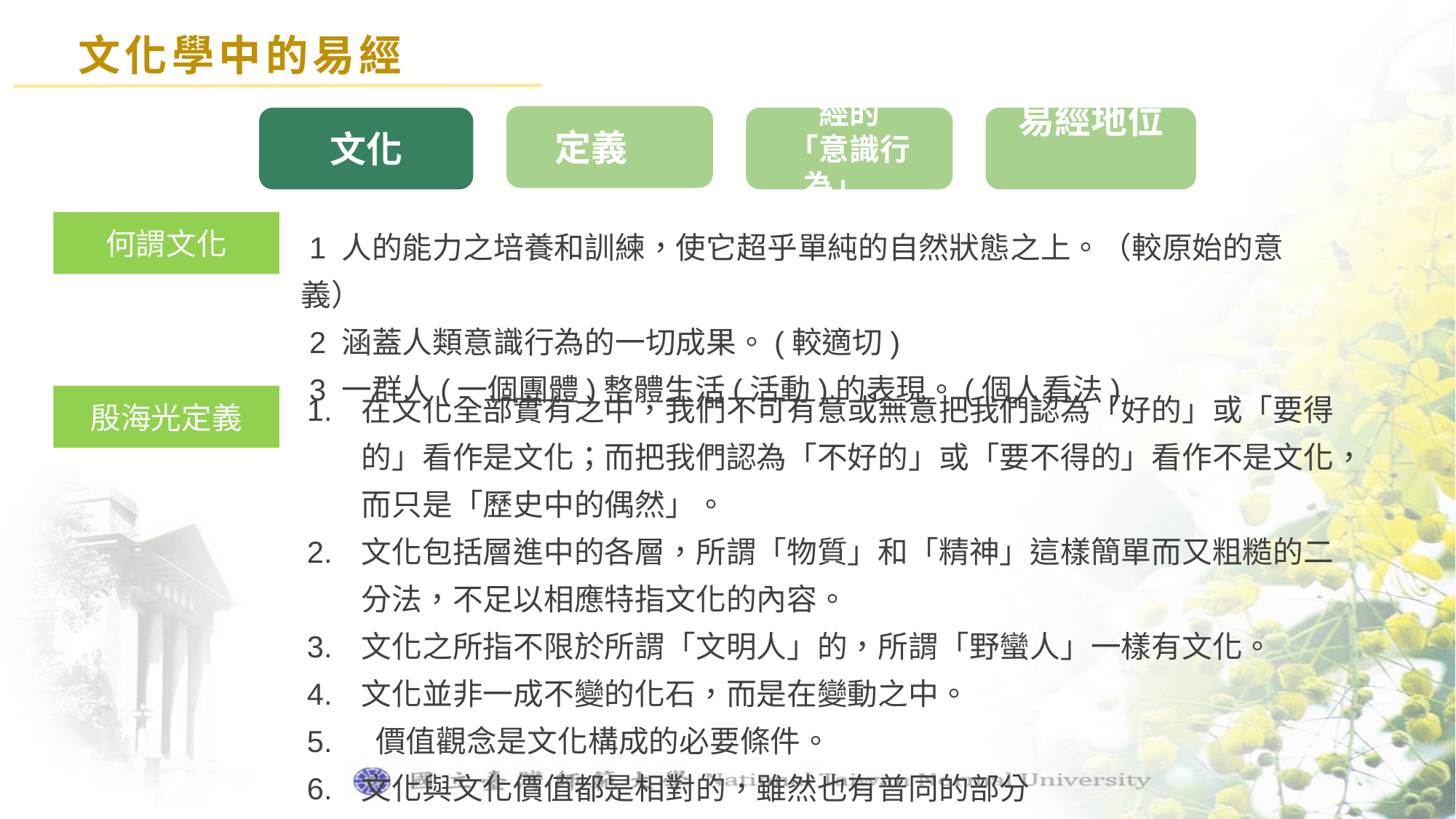

文化學中的易經
定義
文化
經的
「意識行為」
易經地位
何謂文化
 1 人的能力之培養和訓練，使它超乎單純的自然狀態之上。（較原始的意義）
 2 涵蓋人類意識行為的一切成果。(較適切)
 3 一群人(一個團體)整體生活(活動)的表現。(個人看法)
在文化全部實有之中，我們不可有意或無意把我們認為「好的」或「要得的」看作是文化；而把我們認為「不好的」或「要不得的」看作不是文化，而只是「歷史中的偶然」。
文化包括層進中的各層，所謂「物質」和「精神」這樣簡單而又粗糙的二分法，不足以相應特指文化的內容。
文化之所指不限於所謂「文明人」的，所謂「野蠻人」一樣有文化。
文化並非一成不變的化石，而是在變動之中。
 價值觀念是文化構成的必要條件。
文化與文化價值都是相對的，雖然也有普同的部分
殷海光定義